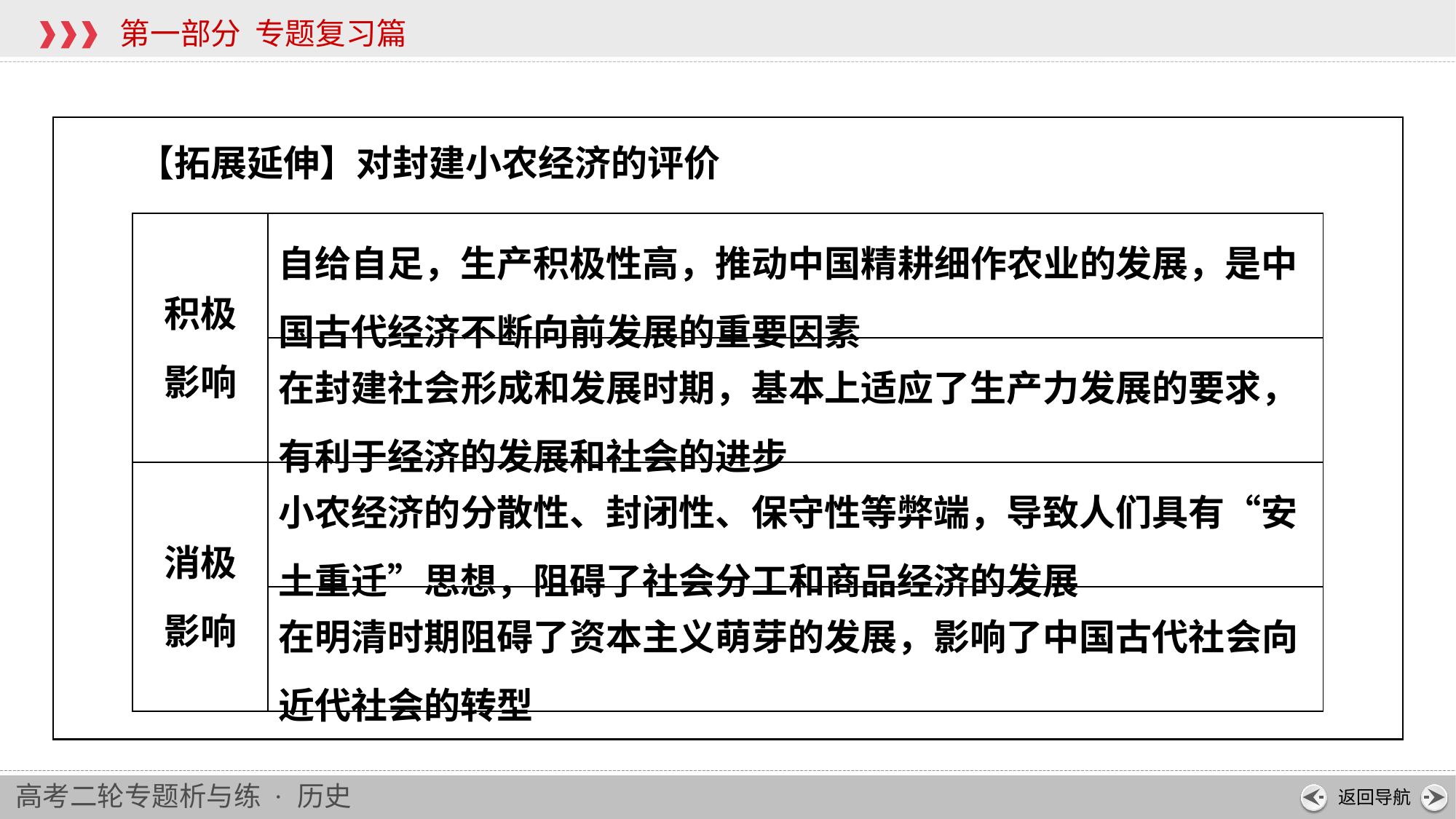

【拓展延伸】对封建小农经济的评价

| 积极 影响 | 自给自足，生产积极性高，推动中国精耕细作农业的发展，是中国古代经济不断向前发展的重要因素 |
| --- | --- |
|  | 在封建社会形成和发展时期，基本上适应了生产力发展的要求，有利于经济的发展和社会的进步 |
| 消极 影响 | 小农经济的分散性、封闭性、保守性等弊端，导致人们具有“安土重迁”思想，阻碍了社会分工和商品经济的发展 |
|  | 在明清时期阻碍了资本主义萌芽的发展，影响了中国古代社会向近代社会的转型 |